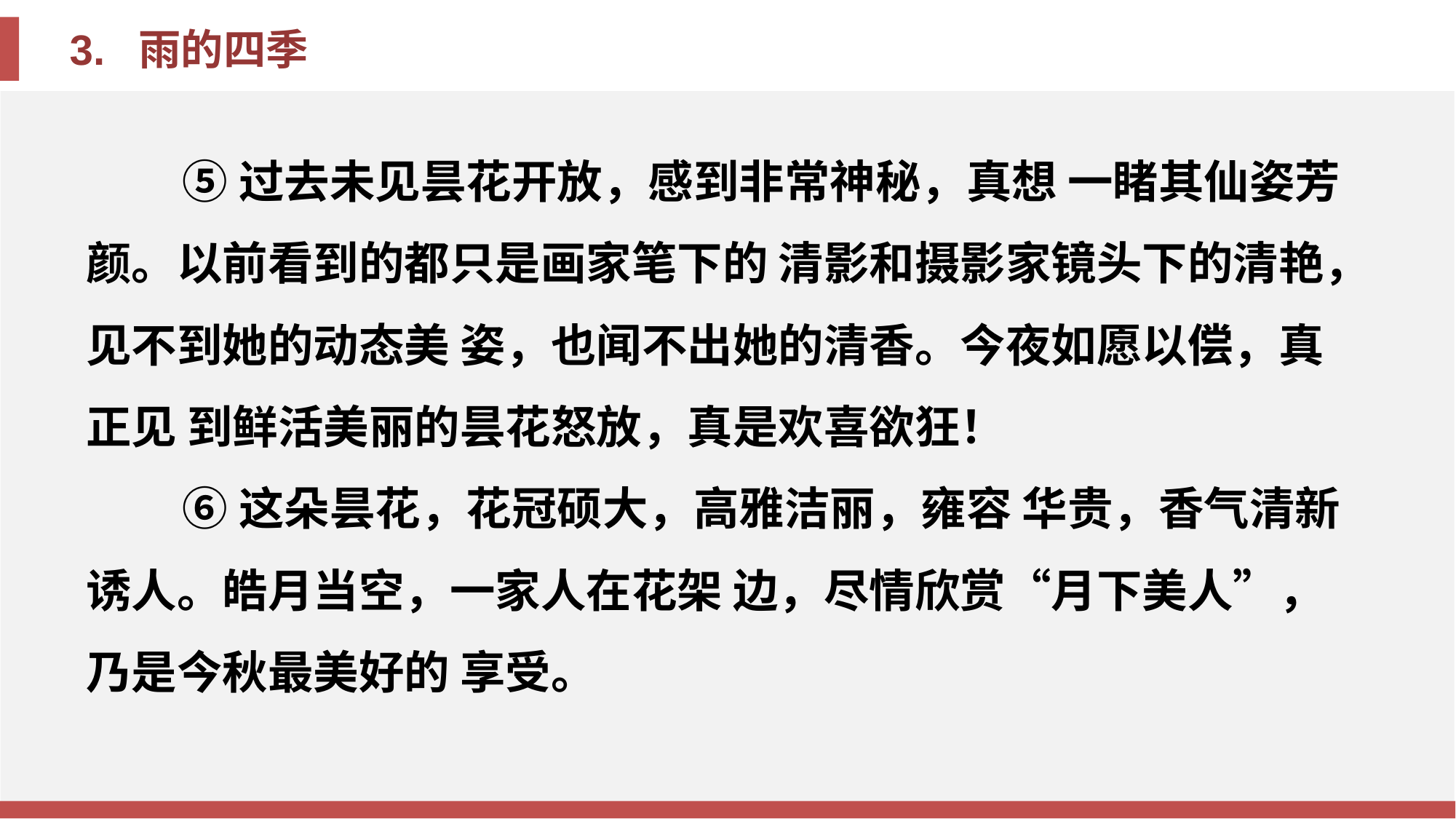

⑤过去未见昙花开放，感到非常神秘，真想 一睹其仙姿芳颜。以前看到的都只是画家笔下的 清影和摄影家镜头下的清艳，见不到她的动态美 姿，也闻不出她的清香。今夜如愿以偿，真正见 到鲜活美丽的昙花怒放，真是欢喜欲狂！
⑥这朵昙花，花冠硕大，高雅洁丽，雍容 华贵，香气清新诱人。皓月当空，一家人在花架 边，尽情欣赏“月下美人”，乃是今秋最美好的 享受。